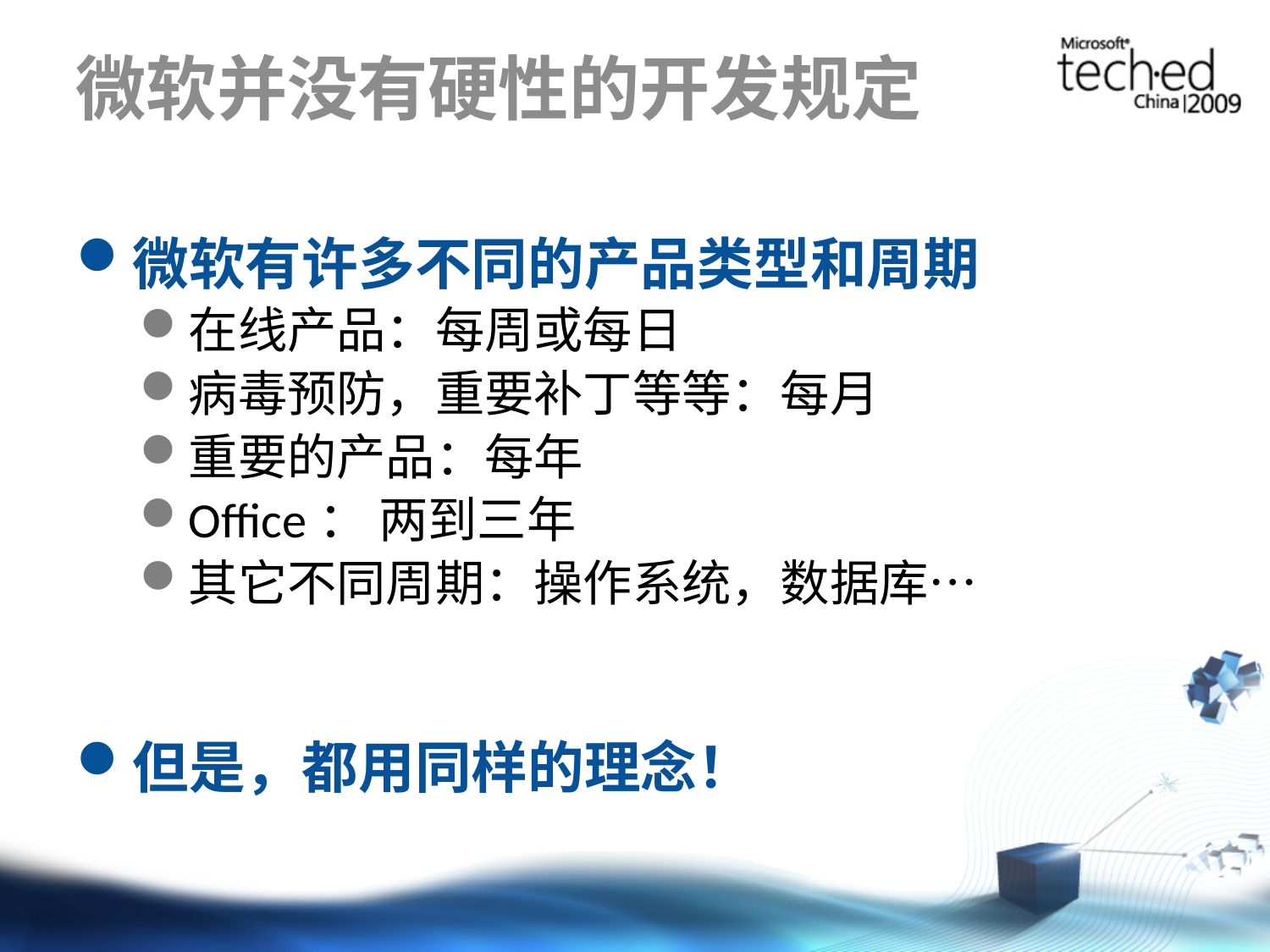

# 微软并没有硬性的开发规定
微软有许多不同的产品类型和周期
在线产品：每周或每日
病毒预防，重要补丁等等：每月
重要的产品：每年
Office： 两到三年
其它不同周期：操作系统，数据库…

但是，都用同样的理念！